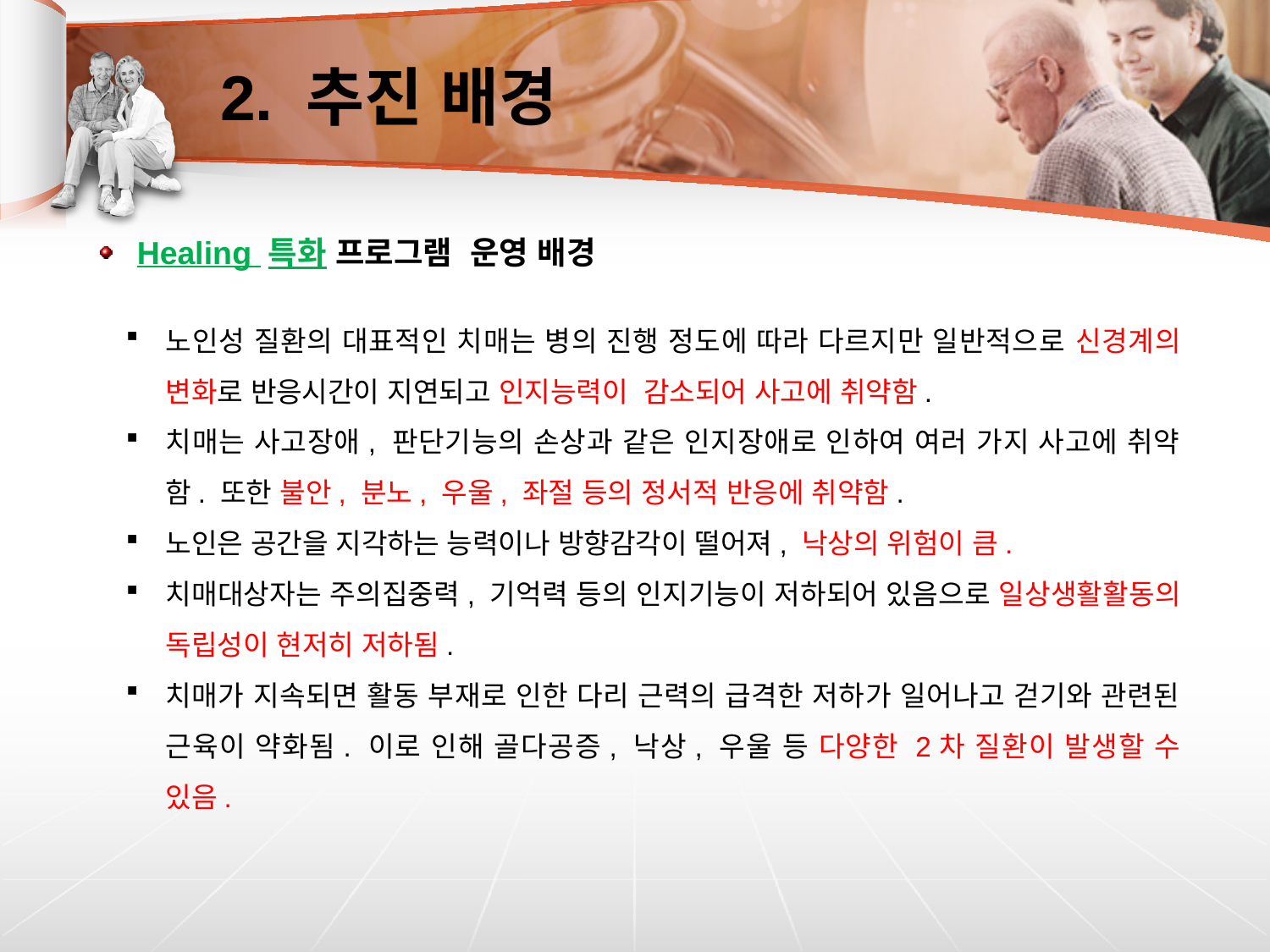

# 2. 추진 배경
Healing 특화 프로그램  운영 배경
노인성 질환의 대표적인 치매는 병의 진행 정도에 따라 다르지만 일반적으로 신경계의 변화로 반응시간이 지연되고 인지능력이  감소되어 사고에 취약함.
치매는 사고장애, 판단기능의 손상과 같은 인지장애로 인하여 여러 가지 사고에 취약함. 또한 불안, 분노, 우울, 좌절 등의 정서적 반응에 취약함.
노인은 공간을 지각하는 능력이나 방향감각이 떨어져, 낙상의 위험이 큼.
치매대상자는 주의집중력, 기억력 등의 인지기능이 저하되어 있음으로 일상생활활동의 독립성이 현저히 저하됨.
치매가 지속되면 활동 부재로 인한 다리 근력의 급격한 저하가 일어나고 걷기와 관련된 근육이 약화됨. 이로 인해 골다공증, 낙상, 우울 등 다양한 2차 질환이 발생할 수 있음.